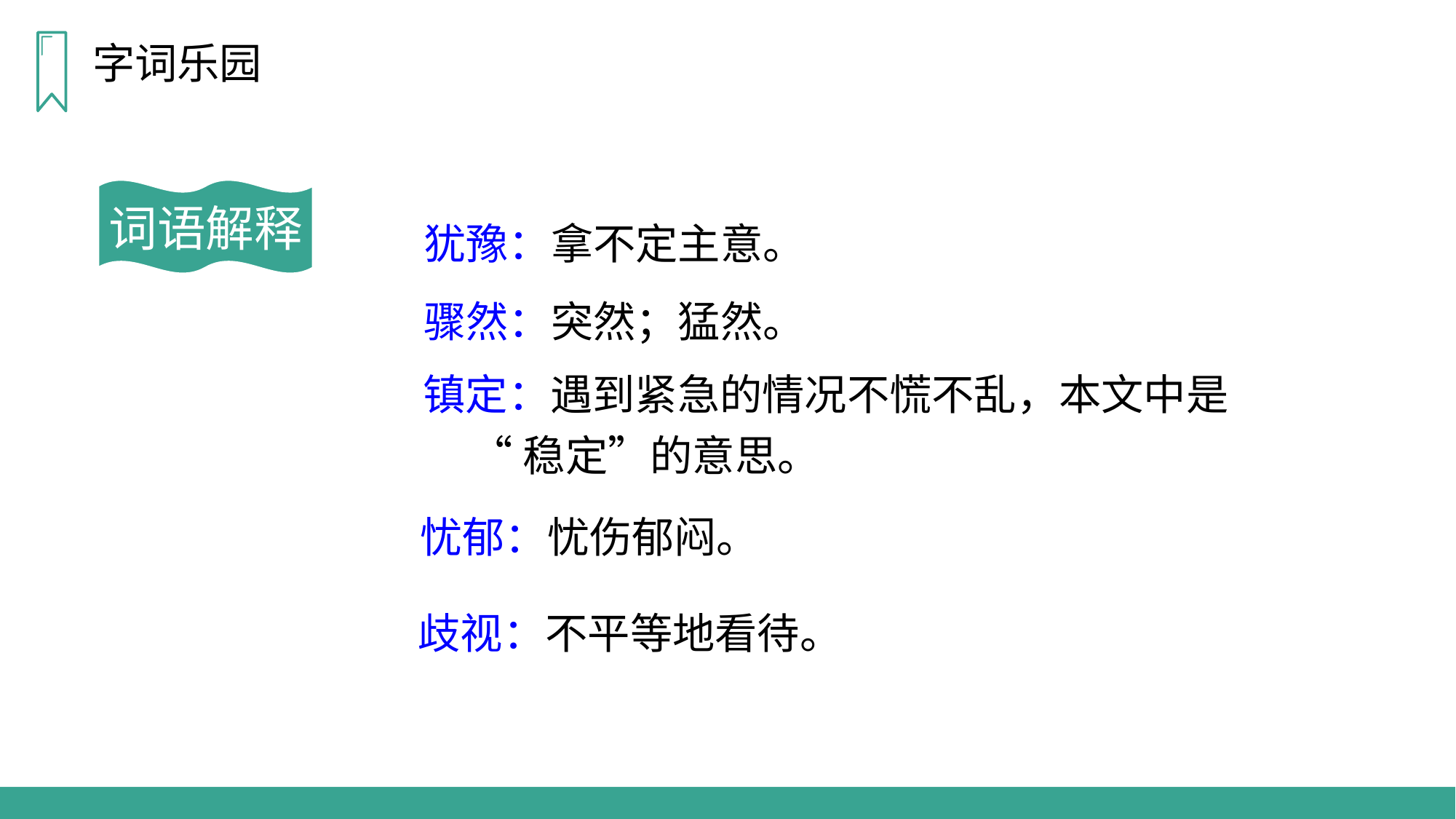

字词乐园
词语解释
犹豫：拿不定主意。
骤然：突然；猛然。
镇定：遇到紧急的情况不慌不乱，本文中是
     “稳定”的意思。
忧郁：忧伤郁闷。
歧视：不平等地看待。